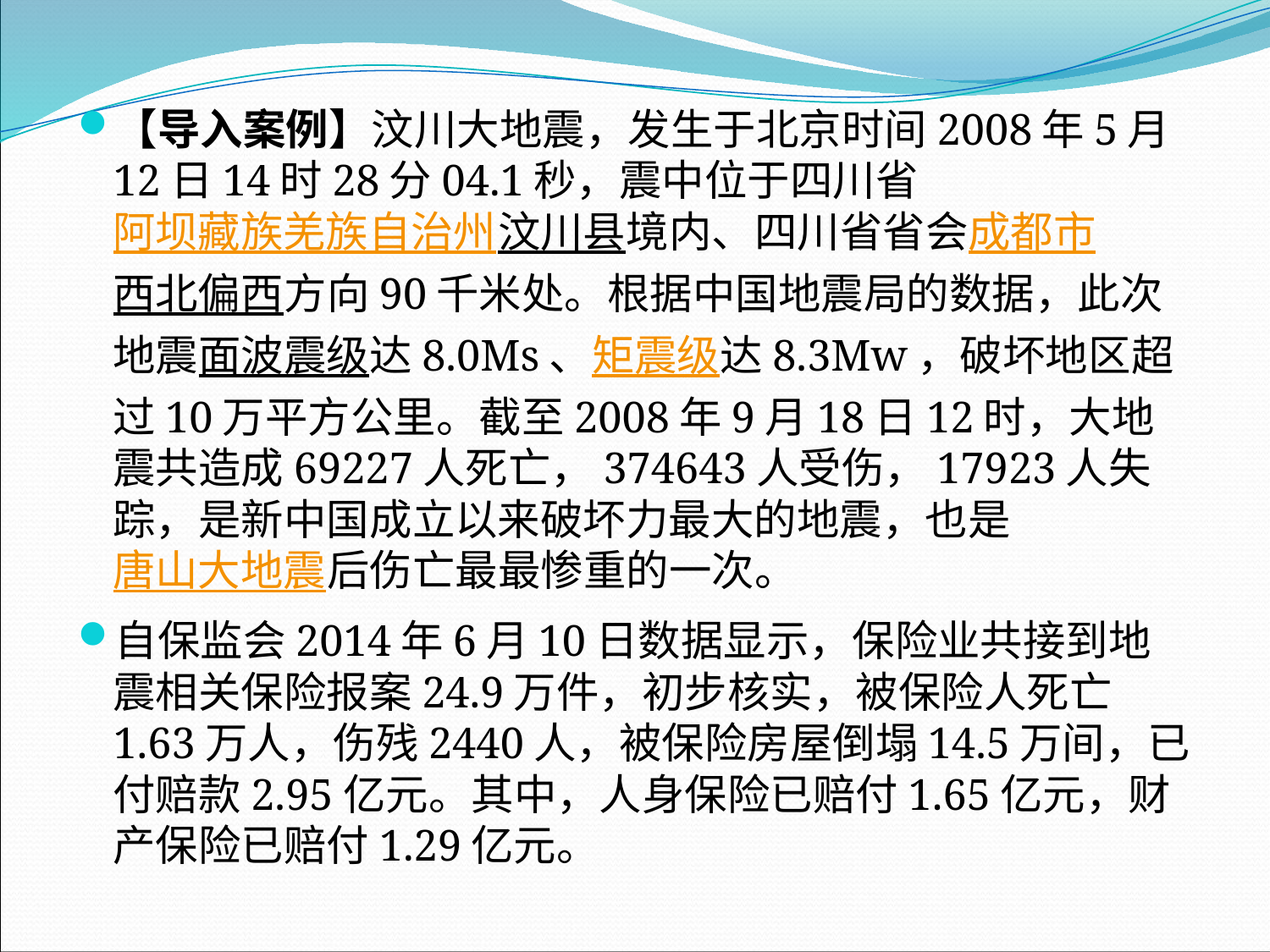

【导入案例】汶川大地震，发生于北京时间2008年5月12日14时28分04.1秒，震中位于四川省阿坝藏族羌族自治州汶川县境内、四川省省会成都市西北偏西方向90千米处。根据中国地震局的数据，此次地震面波震级达8.0Ms、矩震级达8.3Mw，破坏地区超过10万平方公里。截至2008年9月18日12时，大地震共造成69227人死亡，374643人受伤，17923人失踪，是新中国成立以来破坏力最大的地震，也是唐山大地震后伤亡最最惨重的一次。
自保监会2014年6月10日数据显示，保险业共接到地震相关保险报案24.9万件，初步核实，被保险人死亡1.63万人，伤残2440人，被保险房屋倒塌14.5万间，已付赔款2.95亿元。其中，人身保险已赔付1.65亿元，财产保险已赔付1.29亿元。

#